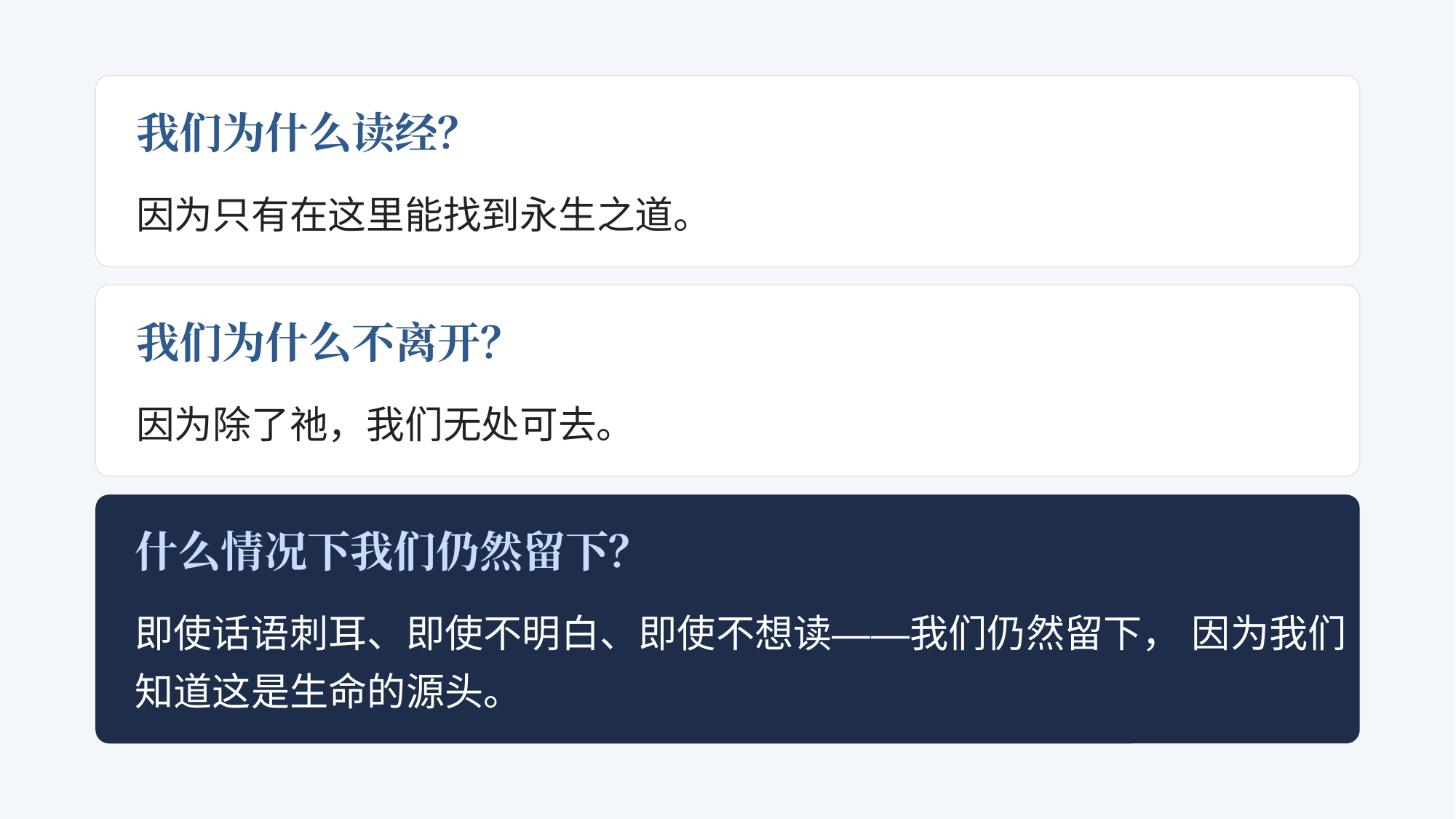

我们为什么读经？
因为只有在这里能找到永生之道。

我们为什么不离开？
因为除了祂，我们无处可去。

什么情况下我们仍然留下？
即使话语刺耳、即使不明白、即使不想读——我们仍然留下， 因为我们知道这是生命的源头。